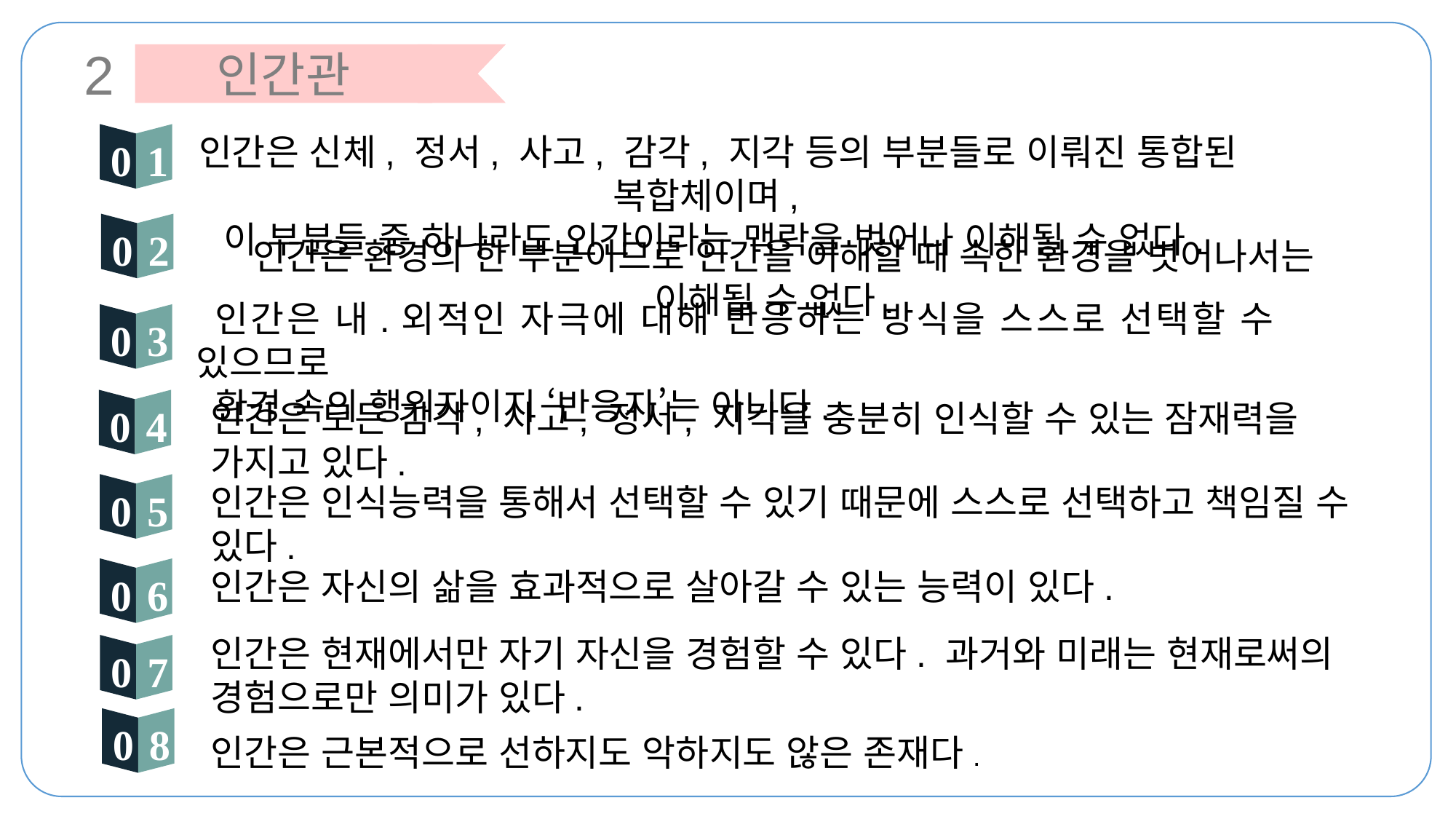

2
인간관

0
1
 인간은 신체, 정서, 사고, 감각, 지각 등의 부분들로 이뤄진 통합된 복합체이며,
        이 부분들 중 하나라도 인간이라는 맥락을 벗어나 이해될 수 없다.

0
2
 인간은 환경의 한 부분이므로 인간을 이해할 때 속한 환경을 벗어나서는 이해될 수 없다.
 인간은 내.외적인 자극에 대해 반응하는 방식을 스스로 선택할 수 있으므로
 환경 속의 행위자이지 ‘반응자’는 아니다.

0
3

0
4
인간은 모든 감각, 사고, 정서, 지각을 충분히 인식할 수 있는 잠재력을 가지고 있다.

0
5
인간은 인식능력을 통해서 선택할 수 있기 때문에 스스로 선택하고 책임질 수 있다.

0
6
인간은 자신의 삶을 효과적으로 살아갈 수 있는 능력이 있다.
인간은 현재에서만 자기 자신을 경험할 수 있다. 과거와 미래는 현재로써의
경험으로만 의미가 있다.

0
7

0
8
인간은 근본적으로 선하지도 악하지도 않은 존재다.